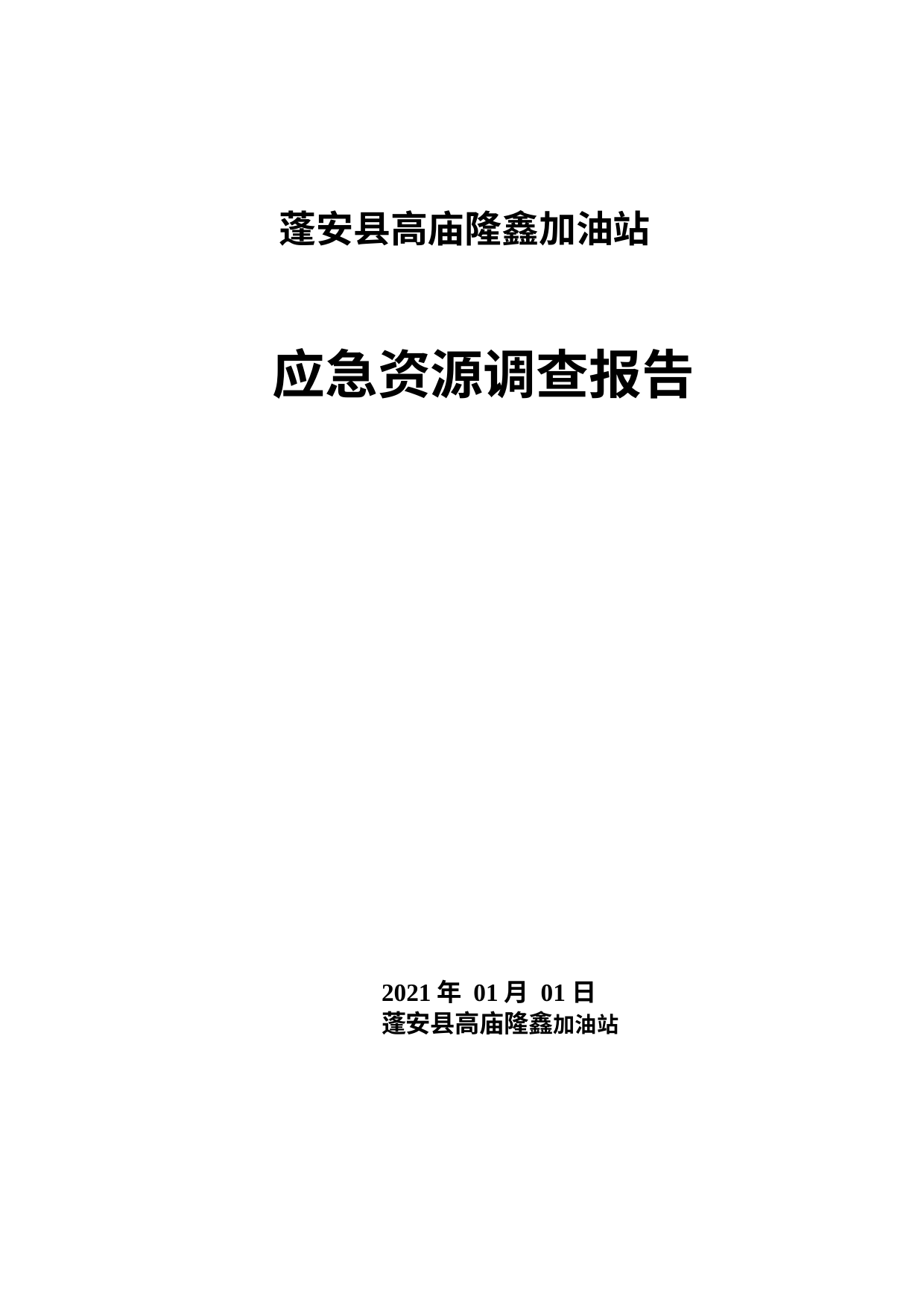

蓬安县高庙隆鑫加油站
# 应急资源调查报告
2021年 01月 01日
蓬安县高庙隆鑫加油站